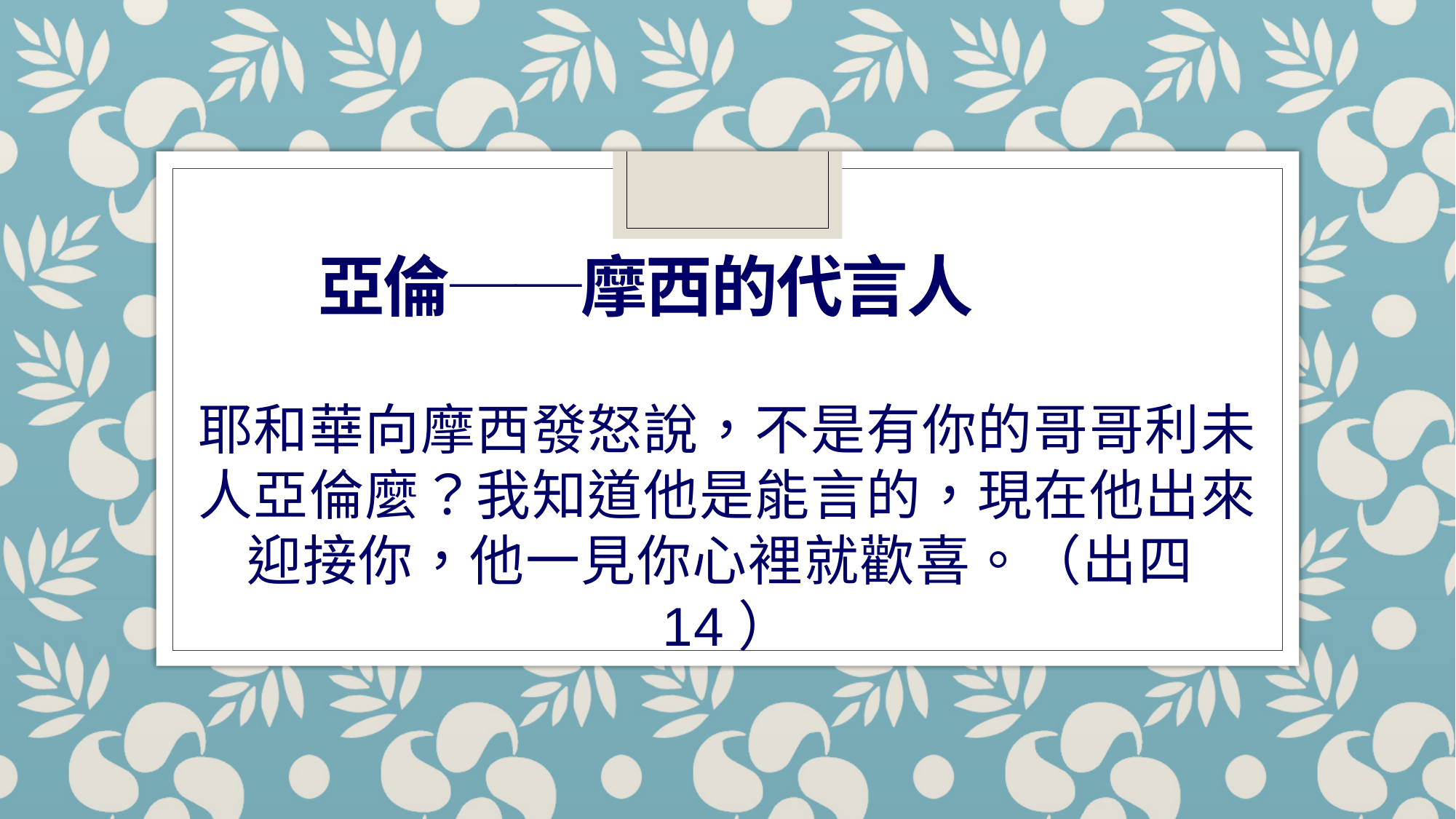

# 亞倫──摩西的代言人
耶和華向摩西發怒說，不是有你的哥哥利未人亞倫麼？我知道他是能言的，現在他出來迎接你，他一見你心裡就歡喜。（出四14）